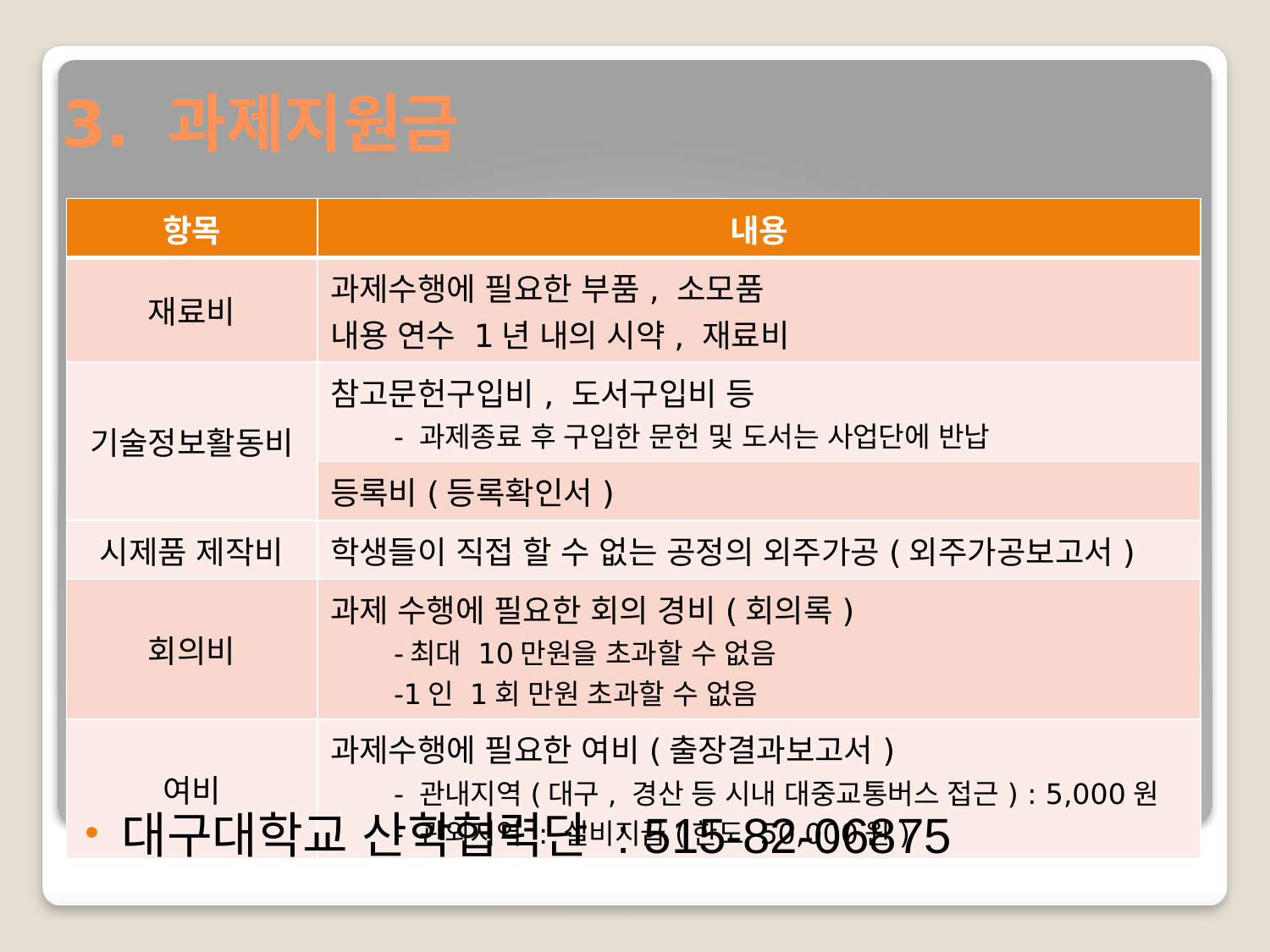

# 3. 과제지원금
| 항목 | 내용 |
| --- | --- |
| 재료비 | 과제수행에 필요한 부품, 소모품 내용 연수 1년 내의 시약, 재료비 |
| 기술정보활동비 | 참고문헌구입비, 도서구입비 등 - 과제종료 후 구입한 문헌 및 도서는 사업단에 반납 |
|  | 등록비(등록확인서) |
| 시제품 제작비 | 학생들이 직접 할 수 없는 공정의 외주가공(외주가공보고서) |
| 회의비 | 과제 수행에 필요한 회의 경비(회의록) -최대 10만원을 초과할 수 없음 -1인 1회 만원 초과할 수 없음 |
| 여비 | 과제수행에 필요한 여비(출장결과보고서) - 관내지역(대구, 경산 등 시내 대중교통버스 접근) : 5,000원 - 관외지역 : 실비지급(한도 50,000원) |
대구대학교 산학협력단 : 515-82-06875